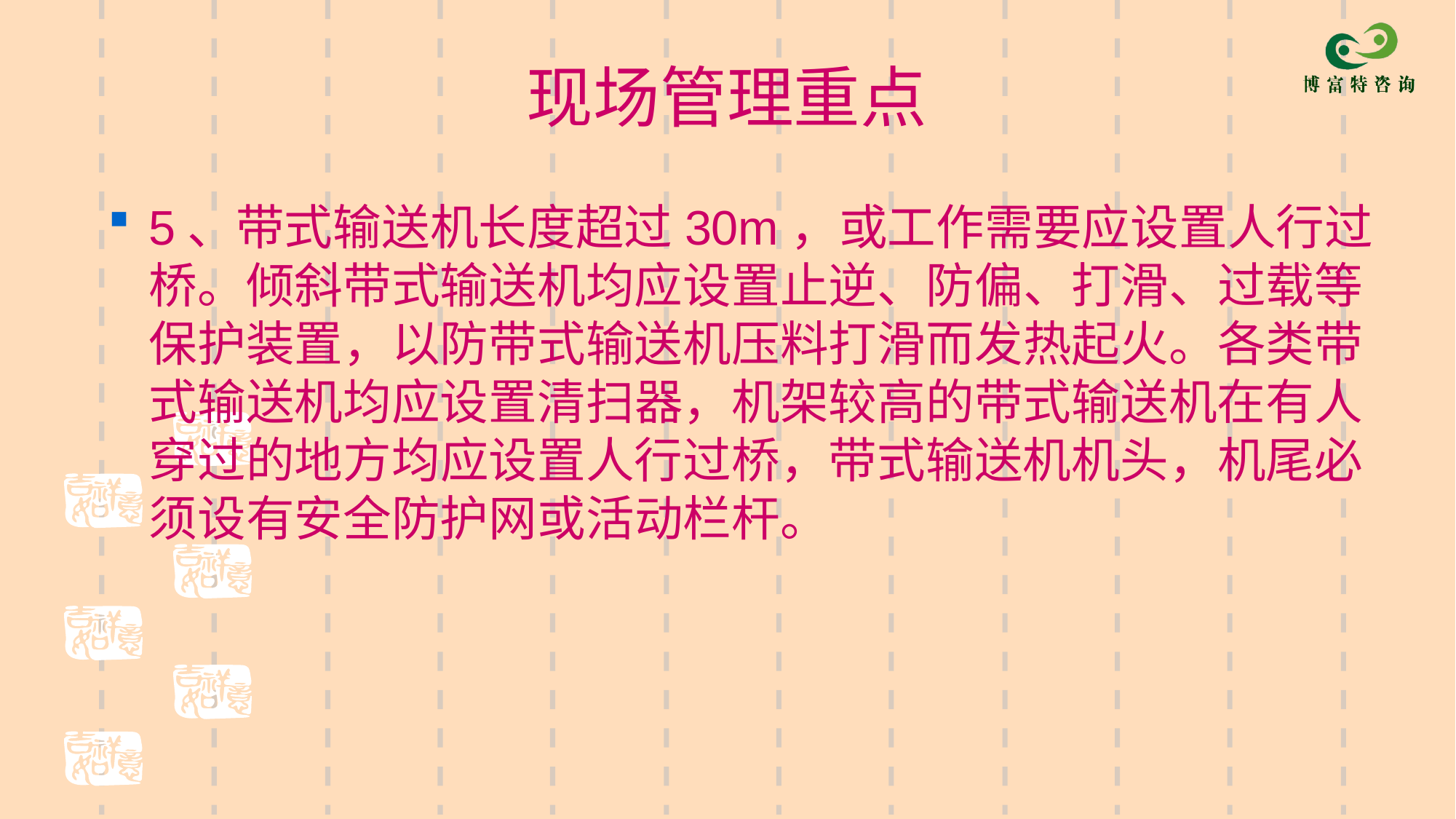

# 现场管理重点
5、带式输送机长度超过30m，或工作需要应设置人行过桥。倾斜带式输送机均应设置止逆、防偏、打滑、过载等保护装置，以防带式输送机压料打滑而发热起火。各类带式输送机均应设置清扫器，机架较高的带式输送机在有人穿过的地方均应设置人行过桥，带式输送机机头，机尾必须设有安全防护网或活动栏杆。